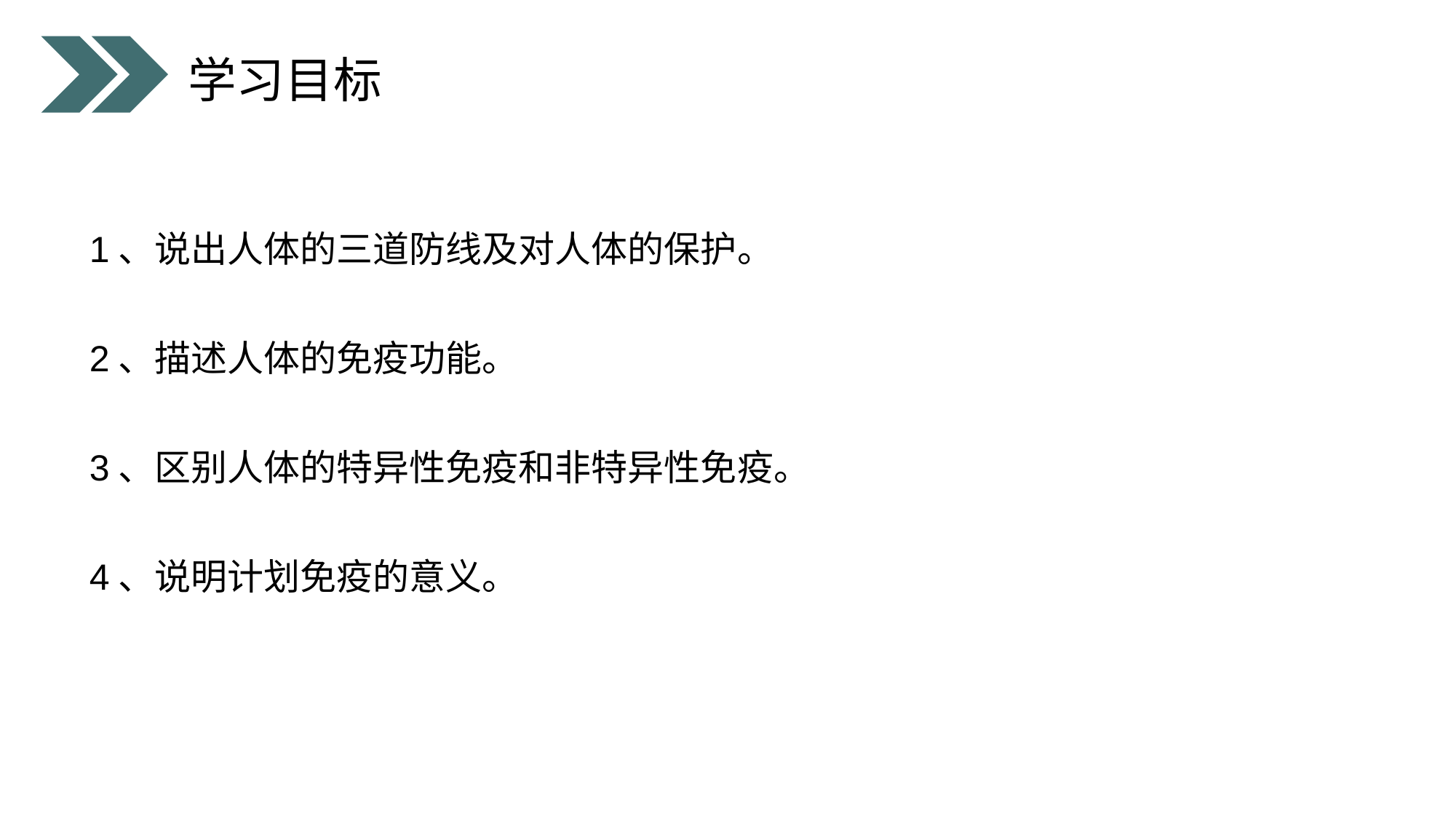

学习目标
1、说出人体的三道防线及对人体的保护。
2、描述人体的免疫功能。
3、区别人体的特异性免疫和非特异性免疫。
4、说明计划免疫的意义。